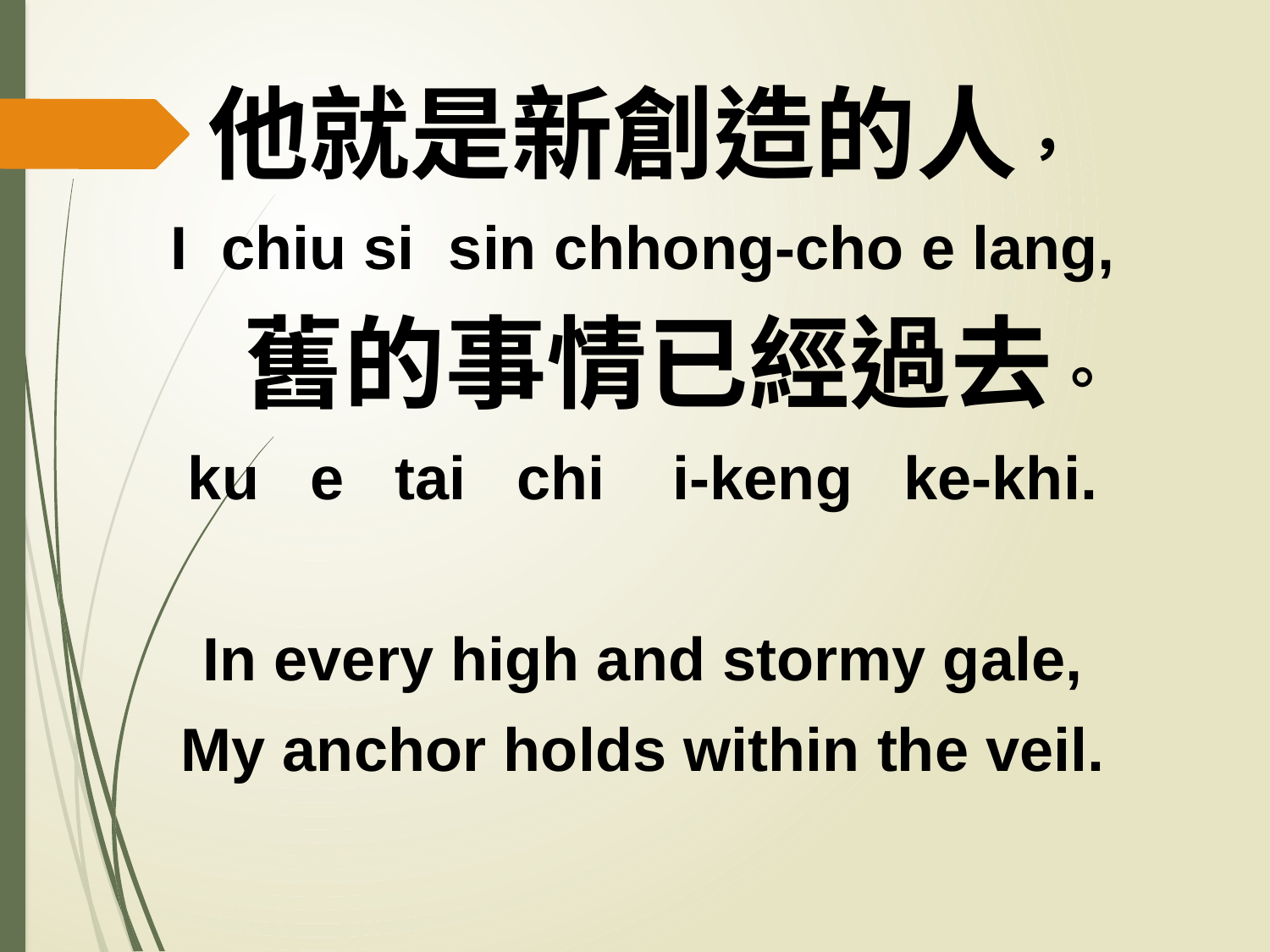

他就是新創造的人，
I  chiu si  sin chhong-cho e lang,
  舊的事情已經過去。
ku   e   tai   chi    i-keng   ke-khi.

In every high and stormy gale,
My anchor holds within the veil.